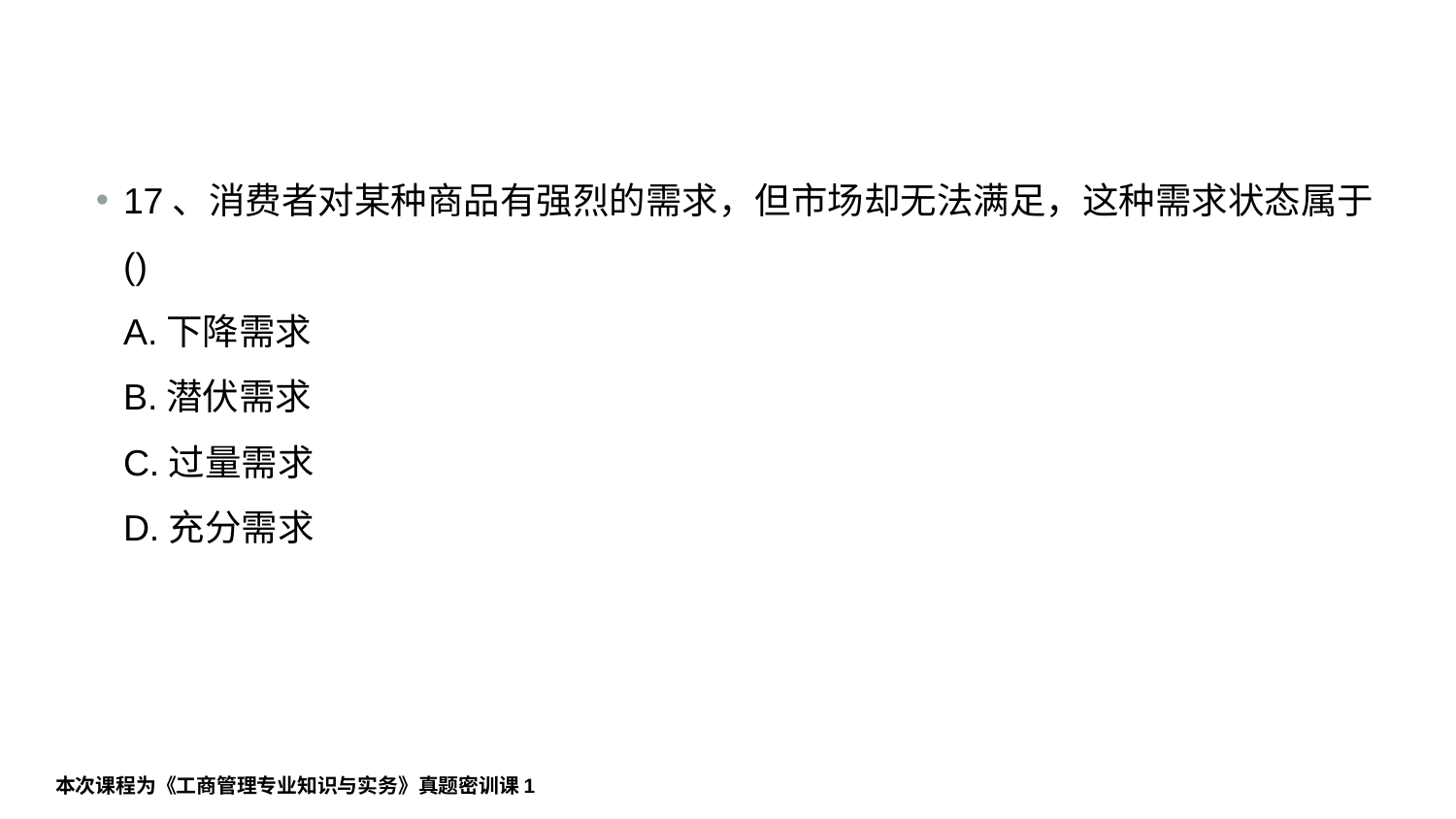

17、消费者对某种商品有强烈的需求，但市场却无法满足，这种需求状态属于()
A.下降需求
B.潜伏需求
C.过量需求
D.充分需求